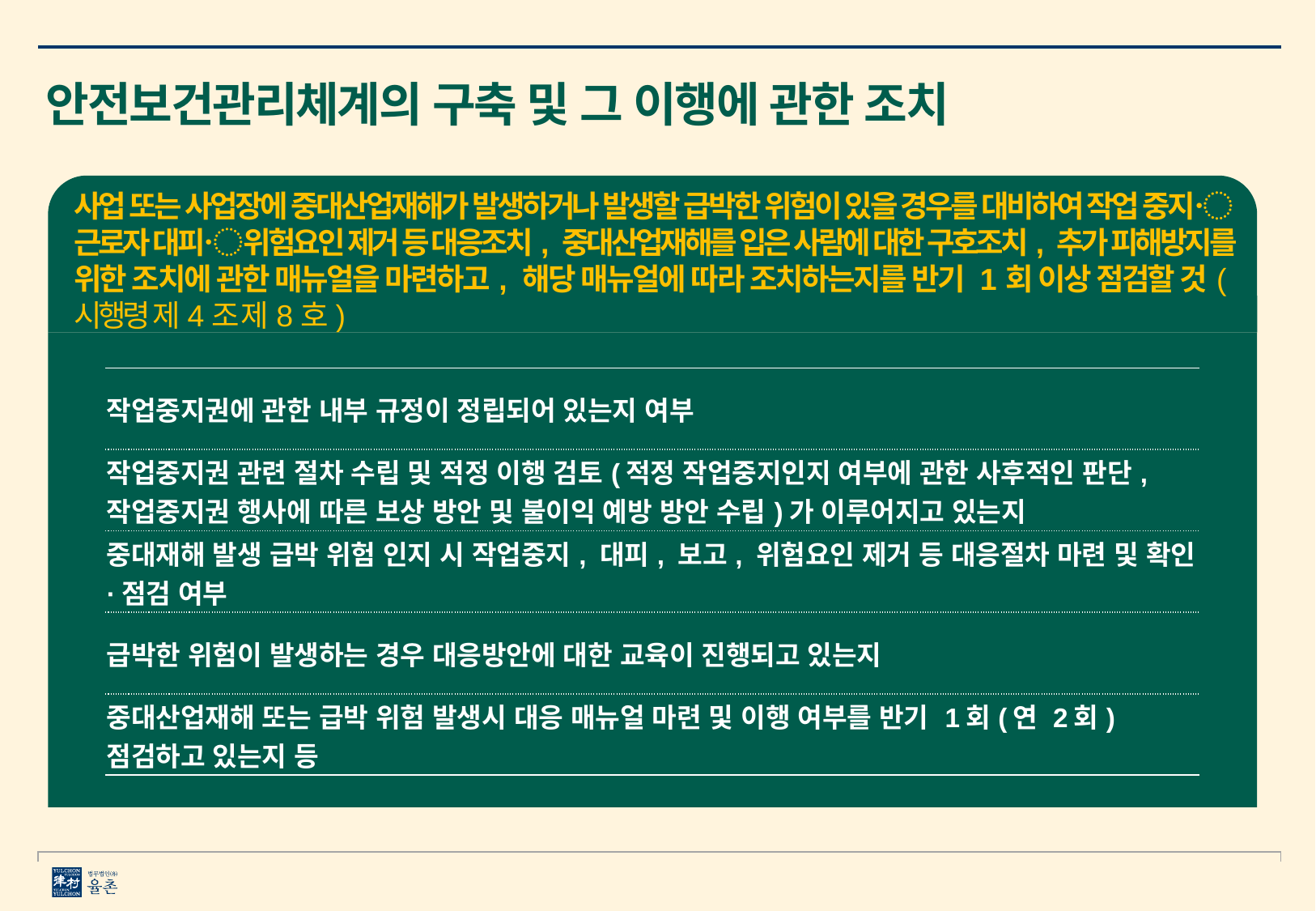

안전보건관리체계의 구축 및 그 이행에 관한 조치

사업 또는 사업장에 중대산업재해가 발생하거나 발생할 급박한 위험이 있을 경우를 대비하여 작업 중지〮근로자 대피〮위험요인 제거 등 대응조치, 중대산업재해를 입은 사람에 대한 구호조치, 추가 피해방지를 위한 조치에 관한 매뉴얼을 마련하고, 해당 매뉴얼에 따라 조치하는지를 반기 1회 이상 점검할 것(시행령 제4조 제8호)

| 작업중지권에 관한 내부 규정이 정립되어 있는지 여부 |
| --- |
| 작업중지권 관련 절차 수립 및 적정 이행 검토(적정 작업중지인지 여부에 관한 사후적인 판단, 작업중지권 행사에 따른 보상 방안 및 불이익 예방 방안 수립)가 이루어지고 있는지 |
| 중대재해 발생 급박 위험 인지 시 작업중지, 대피, 보고, 위험요인 제거 등 대응절차 마련 및 확인·점검 여부 |
| 급박한 위험이 발생하는 경우 대응방안에 대한 교육이 진행되고 있는지 |
| 중대산업재해 또는 급박 위험 발생시 대응 매뉴얼 마련 및 이행 여부를 반기 1회(연 2회) 점검하고 있는지 등 |